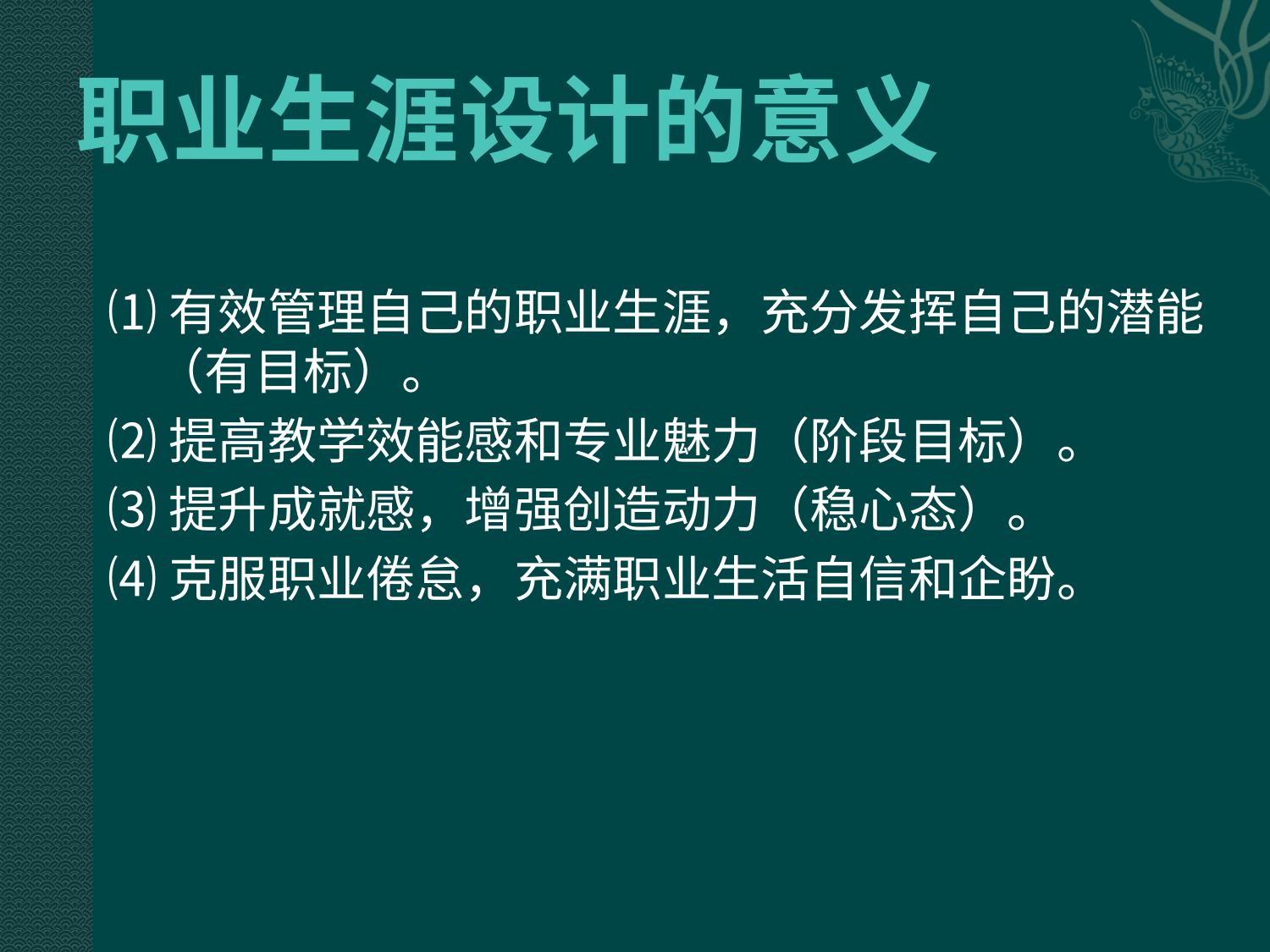

# 职业生涯设计的意义
⑴有效管理自己的职业生涯，充分发挥自己的潜能（有目标）。
⑵提高教学效能感和专业魅力（阶段目标）。
⑶提升成就感，增强创造动力（稳心态）。
⑷克服职业倦怠，充满职业生活自信和企盼。